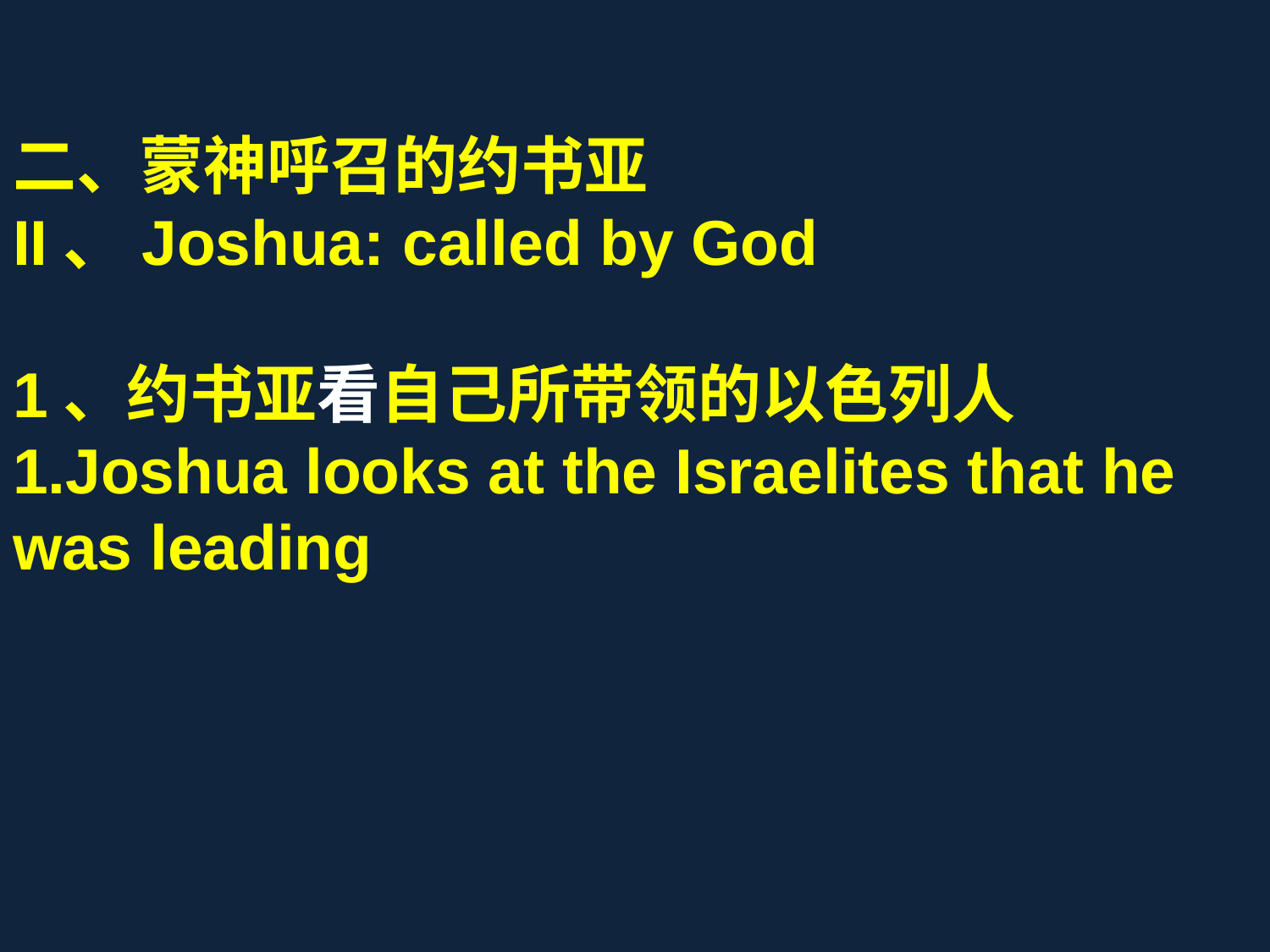

# 二、蒙神呼召的约书亚 II、Joshua: called by God 1、约书亚看自己所带领的以色列人 1.Joshua looks at the Israelites that he was leading